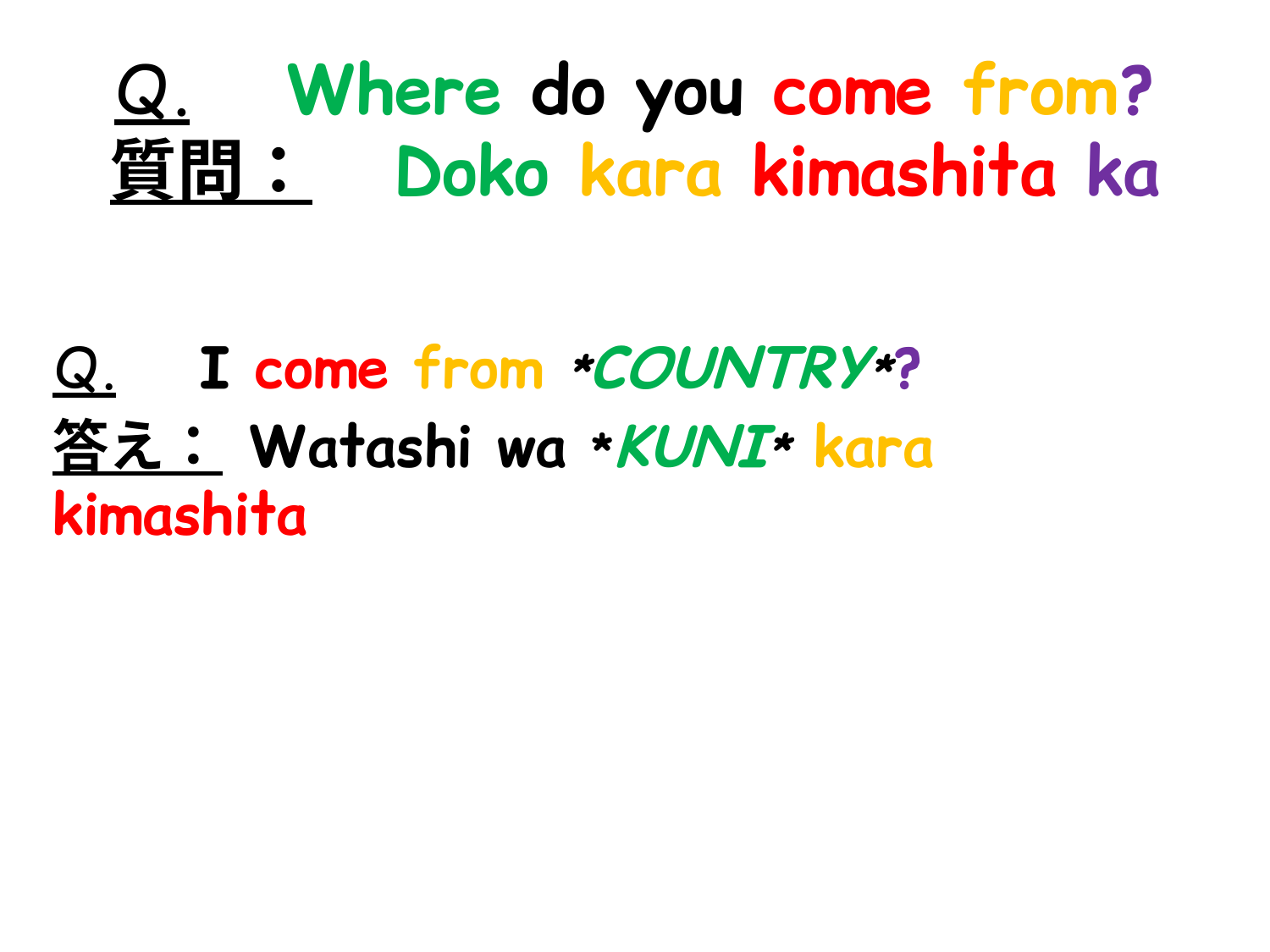

# Q.　Where do you come from? 質問：　Doko kara kimashita ka

Q.　I come from *COUNTRY*?
答え： Watashi wa *KUNI* kara kimashita